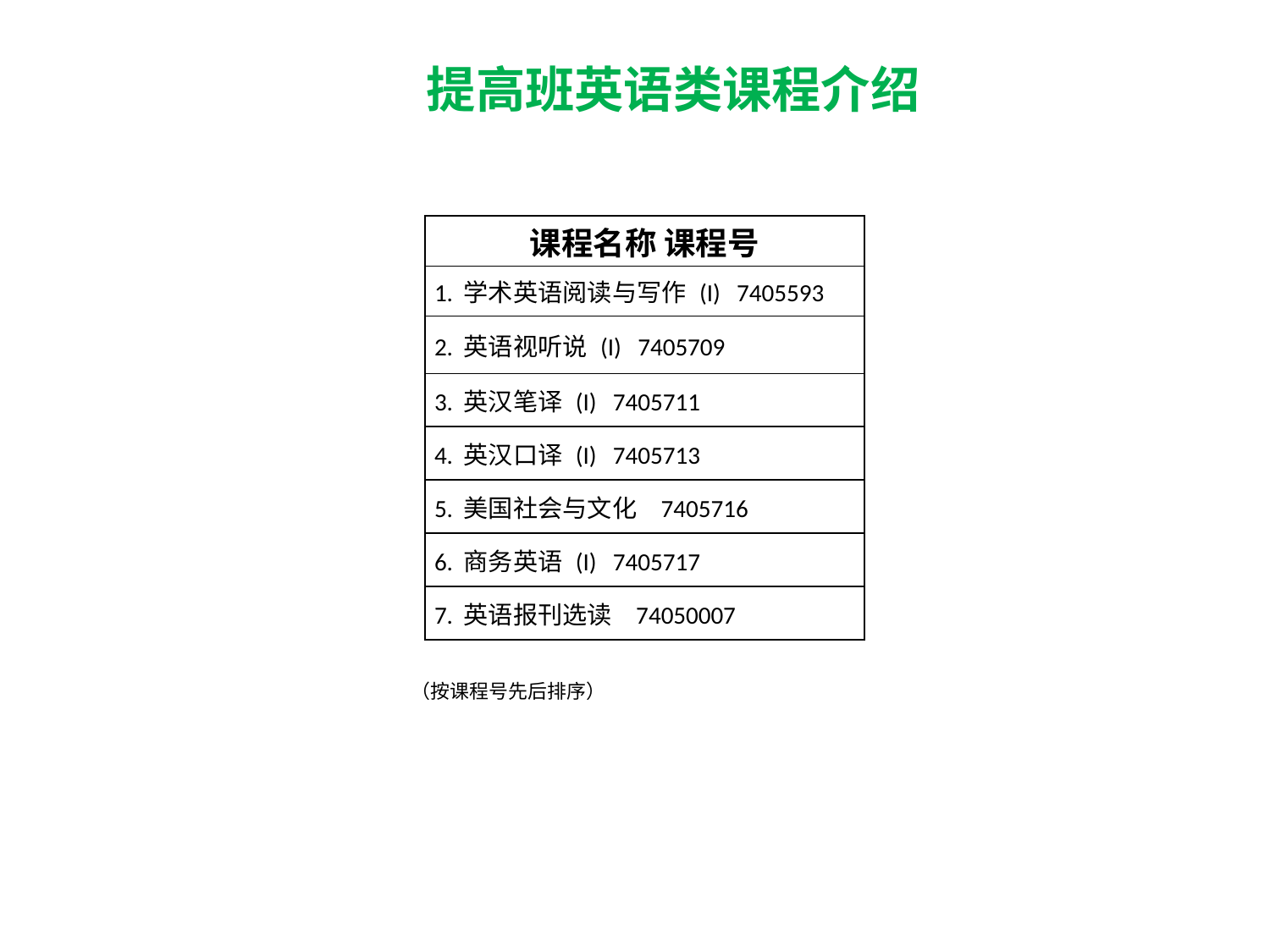

提高班英语类课程介绍
| 课程名称 课程号 |
| --- |
| 1. 学术英语阅读与写作 (I) 7405593 |
| 2. 英语视听说 (I) 7405709 |
| 3. 英汉笔译 (I) 7405711 |
| 4. 英汉口译 (I) 7405713 |
| 5. 美国社会与文化 7405716 |
| 6. 商务英语 (I) 7405717 |
| 7. 英语报刊选读 74050007 |
（按课程号先后排序）